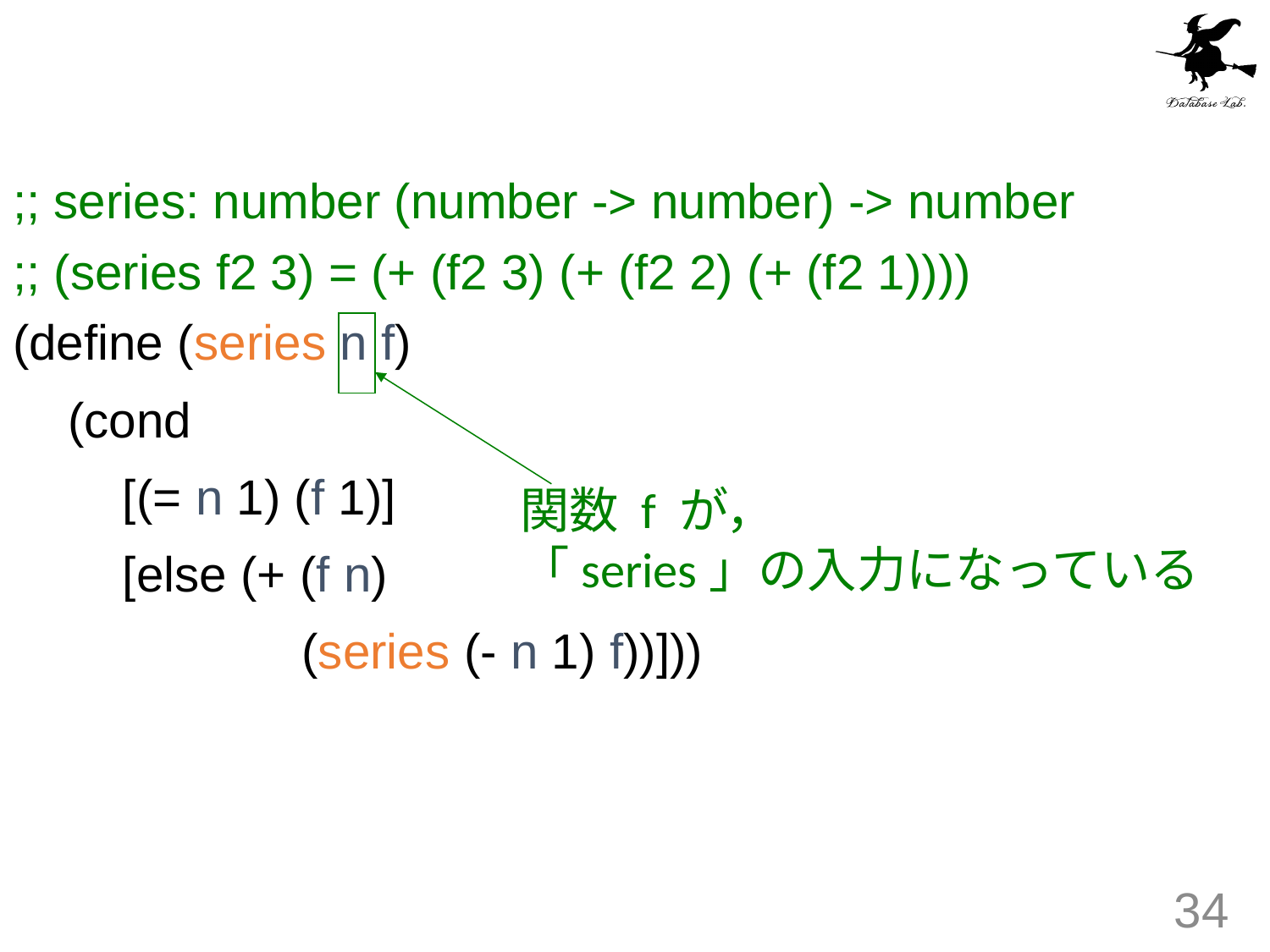

;; series: number (number -> number) -> number
;; (series f2 3) = (+ (f2 3) (+ (f2 2) (+ (f2 1))))
(define (series n f)
    (cond
        [(= n 1) (f 1)]
        [else (+ (f n)
                     (series (- n 1) f))]))

関数 f が，
「series」の入力になっている
34